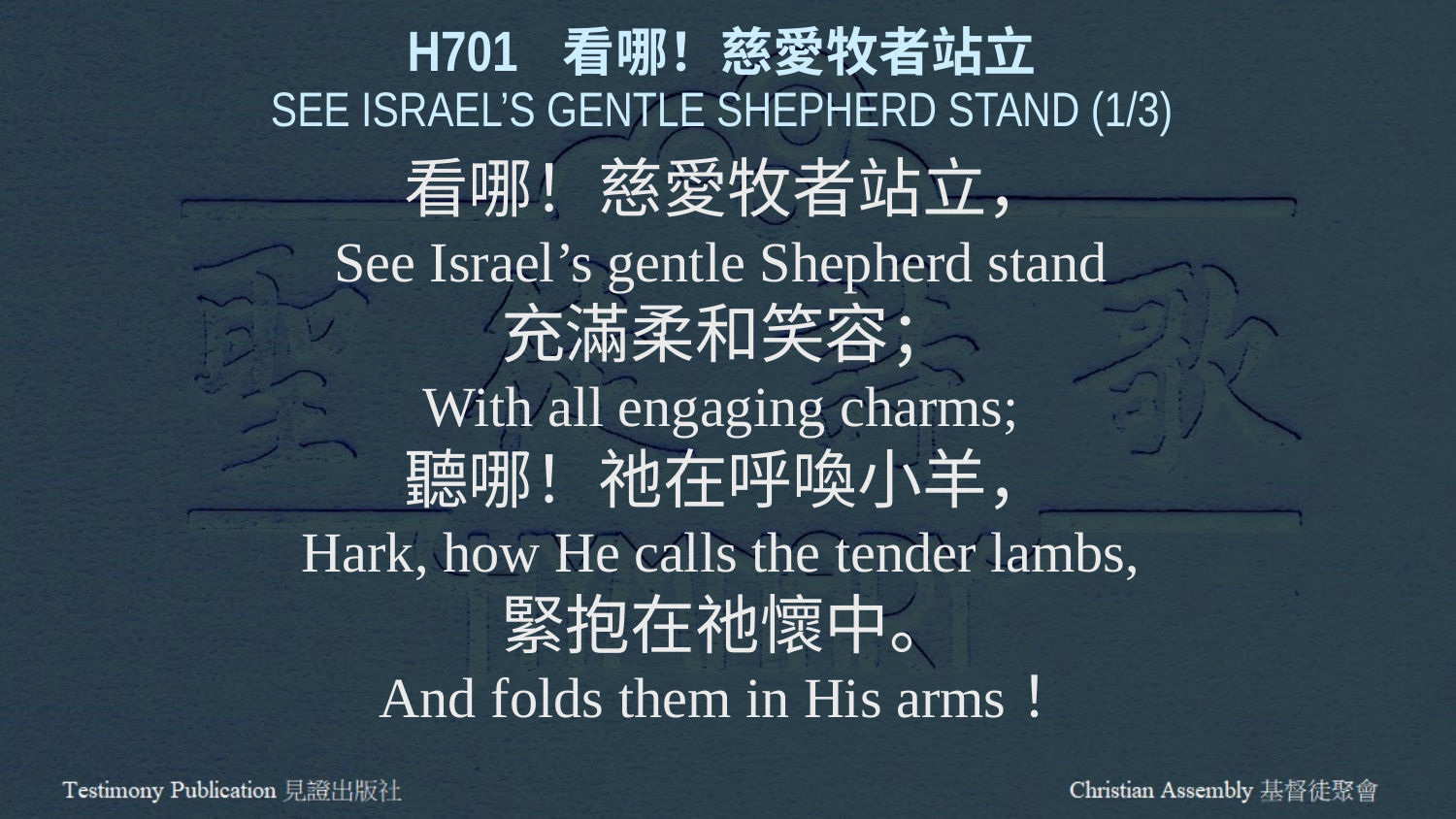

H701  看哪！慈愛牧者站立
SEE ISRAEL’S GENTLE SHEPHERD STAND (1/3)
看哪！慈愛牧者站立，
See Israel’s gentle Shepherd stand
充滿柔和笑容；
With all engaging charms;
聽哪！祂在呼喚小羊，
Hark, how He calls the tender lambs,
緊抱在祂懷中。
And folds them in His arms！